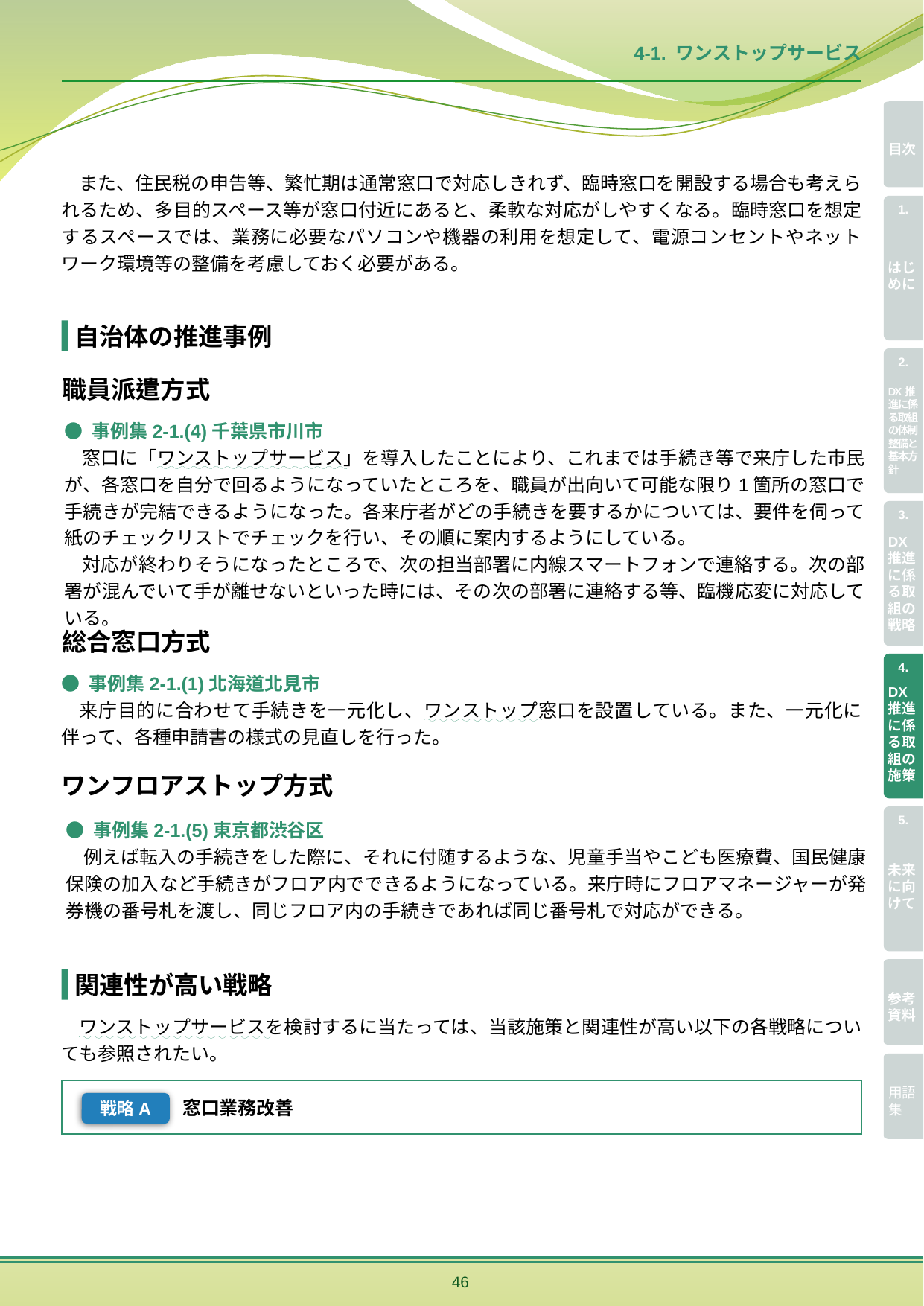

4-1. ワンストップサービス
また、住民税の申告等、繁忙期は通常窓口で対応しきれず、臨時窓口を開設する場合も考えられるため、多目的スペース等が窓口付近にあると、柔軟な対応がしやすくなる。臨時窓口を想定するスペースでは、業務に必要なパソコンや機器の利用を想定して、電源コンセントやネットワーク環境等の整備を考慮しておく必要がある。

自治体の推進事例
職員派遣方式
● 事例集2-1.(4)千葉県市川市
窓口に「ワンストップサービス」を導入したことにより、これまでは手続き等で来庁した市民が、各窓口を自分で回るようになっていたところを、職員が出向いて可能な限り1箇所の窓口で手続きが完結できるようになった。各来庁者がどの手続きを要するかについては、要件を伺って紙のチェックリストでチェックを行い、その順に案内するようにしている。
対応が終わりそうになったところで、次の担当部署に内線スマートフォンで連絡する。次の部署が混んでいて手が離せないといった時には、その次の部署に連絡する等、臨機応変に対応している。
総合窓口方式
● 事例集2-1.(1)北海道北見市
来庁目的に合わせて手続きを一元化し、ワンストップ窓口を設置している。また、一元化に伴って、各種申請書の様式の見直しを行った。
ワンフロアストップ方式
● 事例集2-1.(5)東京都渋谷区
例えば転入の手続きをした際に、それに付随するような、児童手当やこども医療費、国民健康保険の加入など手続きがフロア内でできるようになっている。来庁時にフロアマネージャーが発券機の番号札を渡し、同じフロア内の手続きであれば同じ番号札で対応ができる。

関連性が高い戦略
ワンストップサービスを検討するに当たっては、当該施策と関連性が高い以下の各戦略についても参照されたい。

窓口業務改善
戦略A
46